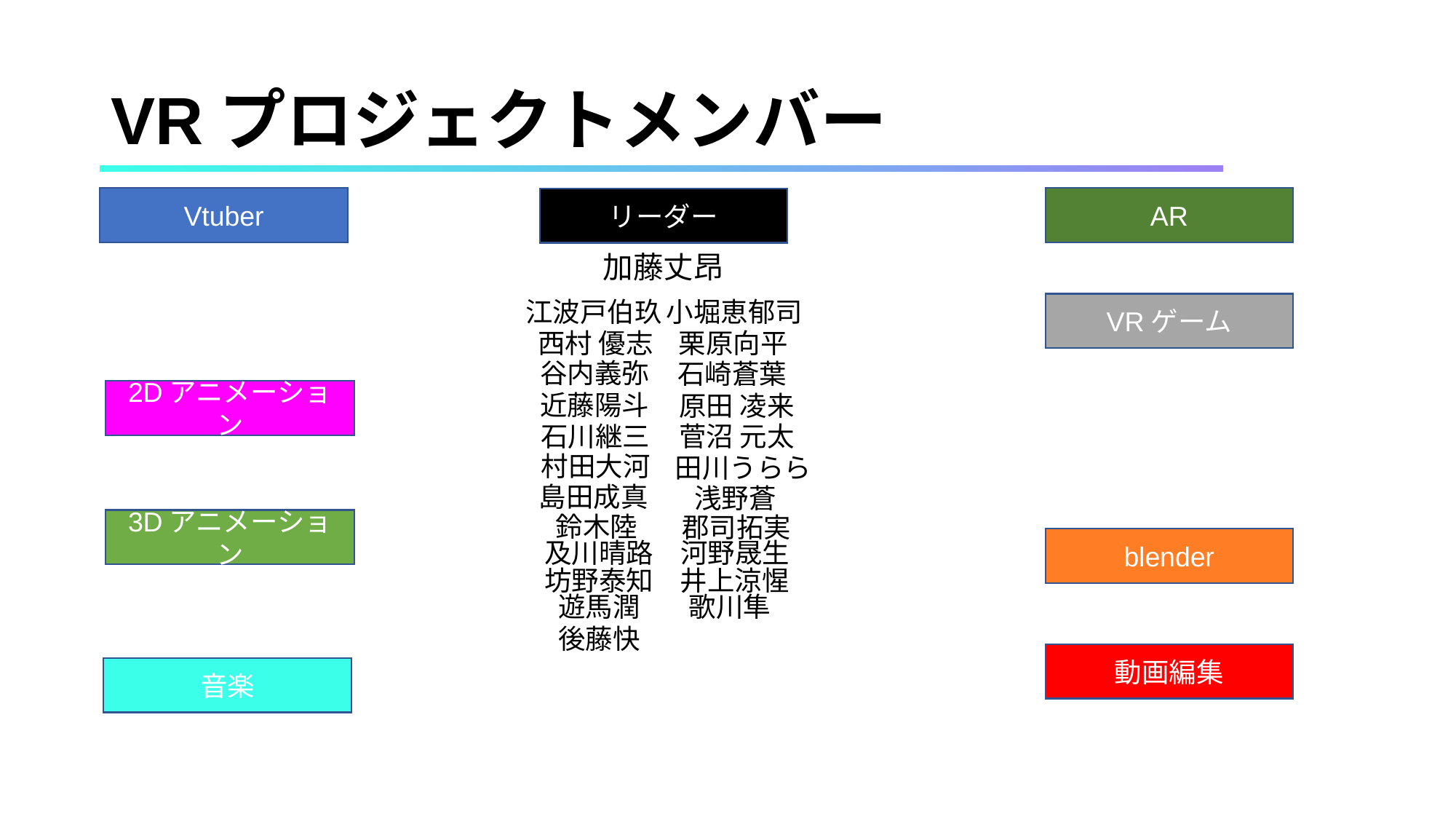

# VRプロジェクトメンバー

Vtuber
AR
リーダー
加藤丈昂
江波戸伯玖
小堀恵郁司
VRゲーム
西村 優志
栗原向平
谷内義弥
石崎蒼葉
2Dアニメーション
近藤陽斗
原田 凌来
菅沼 元太
石川継三
村田大河
田川うらら
島田成真
浅野蒼
鈴木陸
郡司拓実
3Dアニメーション
blender
及川晴路
河野晟生
井上涼惺
坊野泰知
歌川隼
遊馬潤
後藤快
動画編集
音楽